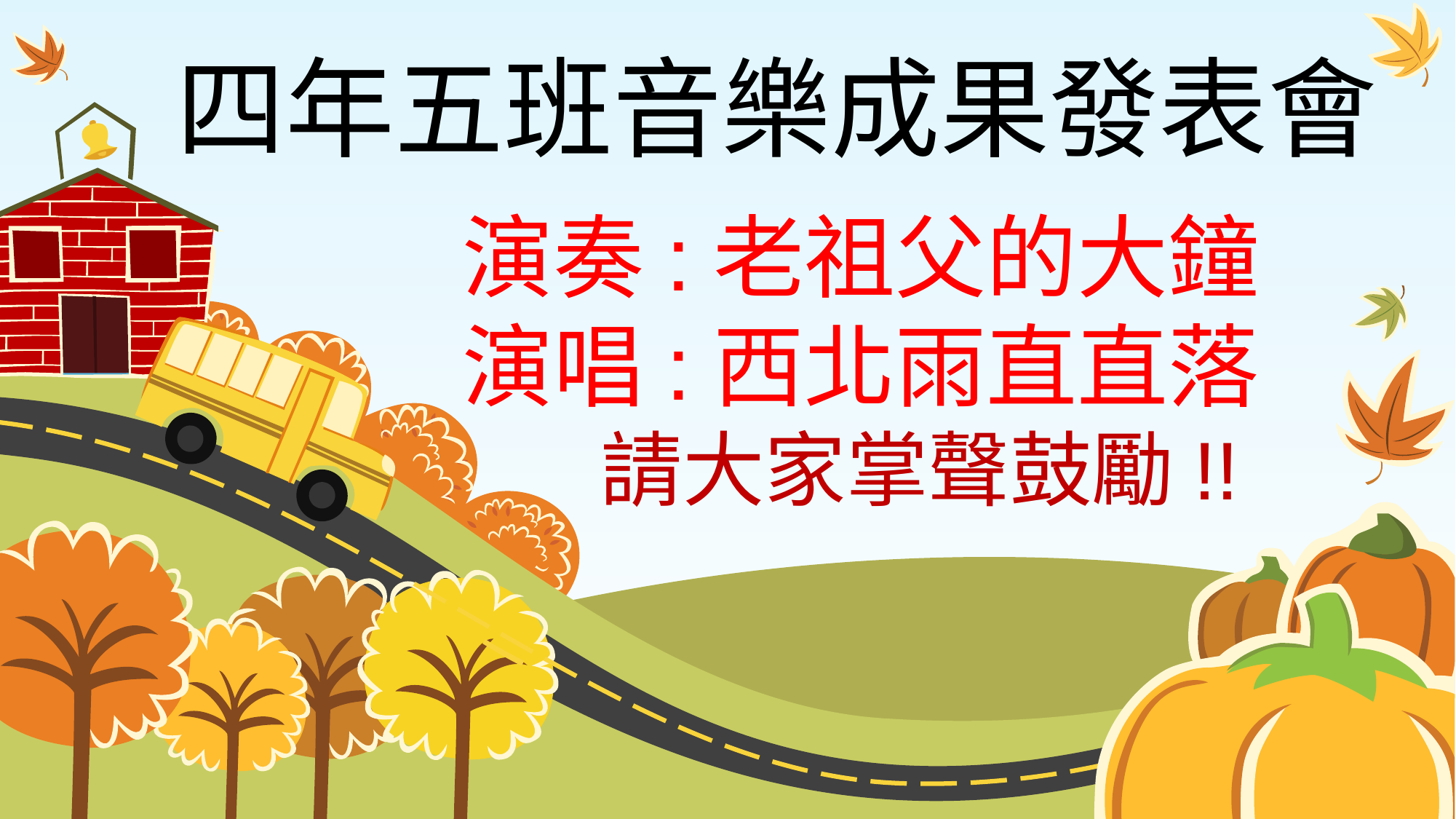

# 四年五班音樂成果發表會
演奏:老祖父的大鐘
演唱:西北雨直直落
請大家掌聲鼓勵!!